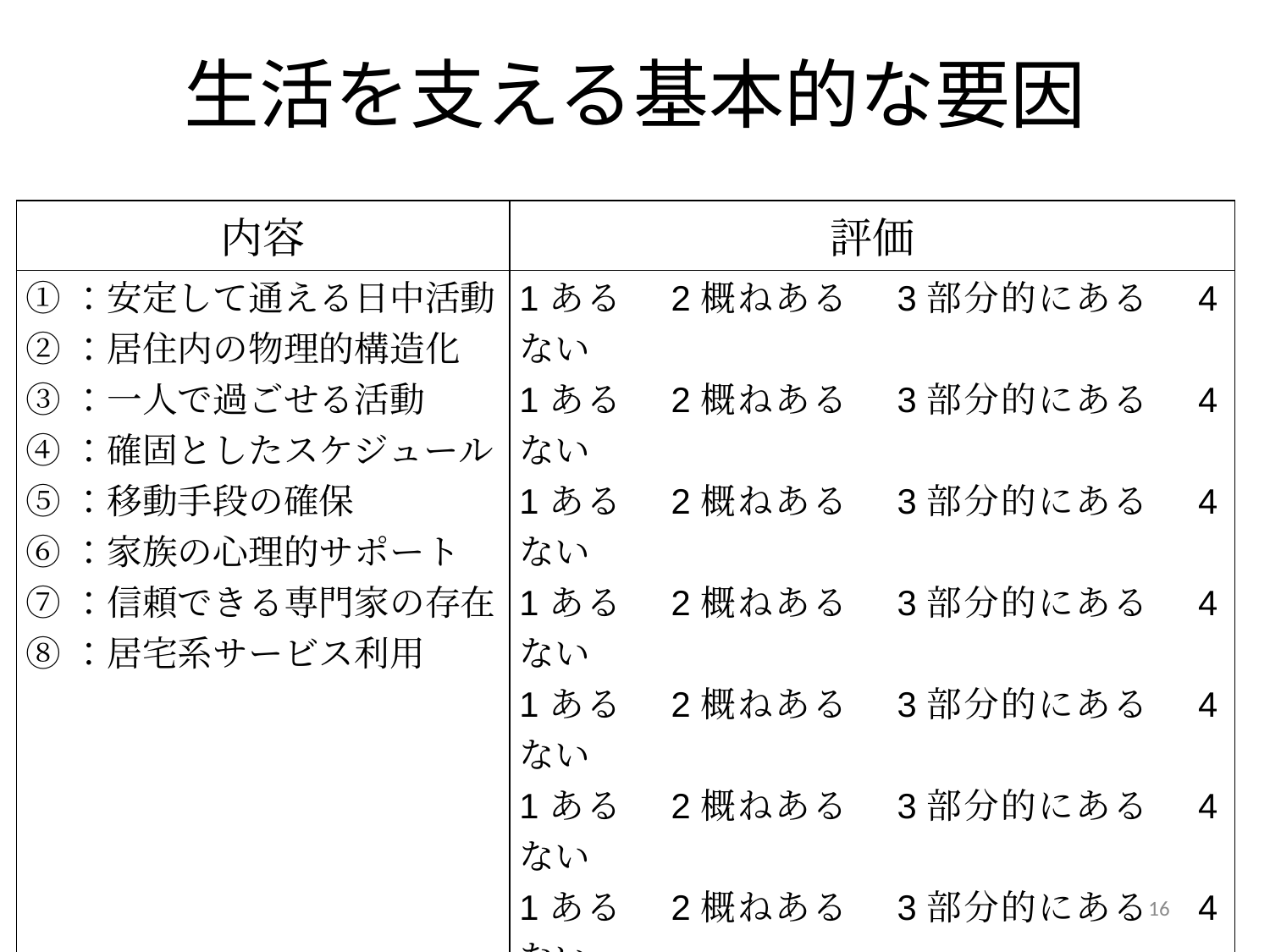

# 生活を支える基本的な要因
| 内容 | 評価 |
| --- | --- |
| ①：安定して通える日中活動 ②：居住内の物理的構造化 ③：一人で過ごせる活動 ④：確固としたスケジュール ⑤：移動手段の確保 ⑥：家族の心理的サポート ⑦：信頼できる専門家の存在 ⑧：居宅系サービス利用 | 1ある　2概ねある　3部分的にある　4ない 1ある　2概ねある　3部分的にある　4ない 1ある　2概ねある　3部分的にある　4ない 1ある　2概ねある　3部分的にある　4ない 1ある　2概ねある　3部分的にある　4ない 1ある　2概ねある　3部分的にある　4ない 1ある　2概ねある　3部分的にある　4ない 1ある　2概ねある　3部分的にある　4ない |
16